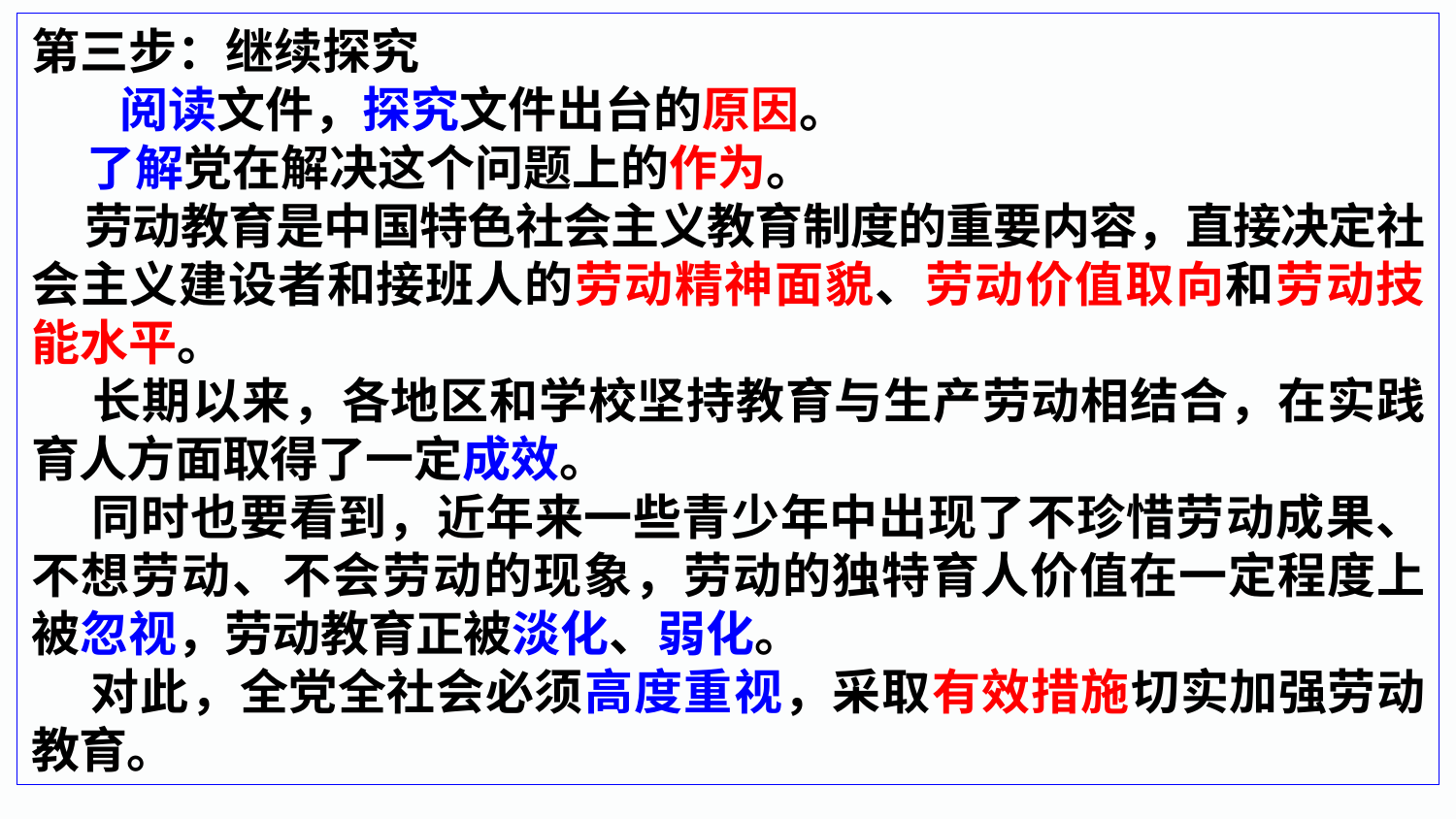

第三步：继续探究
       阅读文件，探究文件出台的原因。
    了解党在解决这个问题上的作为。
    劳动教育是中国特色社会主义教育制度的重要内容，直接决定社会主义建设者和接班人的劳动精神面貌、劳动价值取向和劳动技能水平。
    长期以来，各地区和学校坚持教育与生产劳动相结合，在实践育人方面取得了一定成效。
    同时也要看到，近年来一些青少年中出现了不珍惜劳动成果、不想劳动、不会劳动的现象，劳动的独特育人价值在一定程度上被忽视，劳动教育正被淡化、弱化。
    对此，全党全社会必须高度重视，采取有效措施切实加强劳动教育。